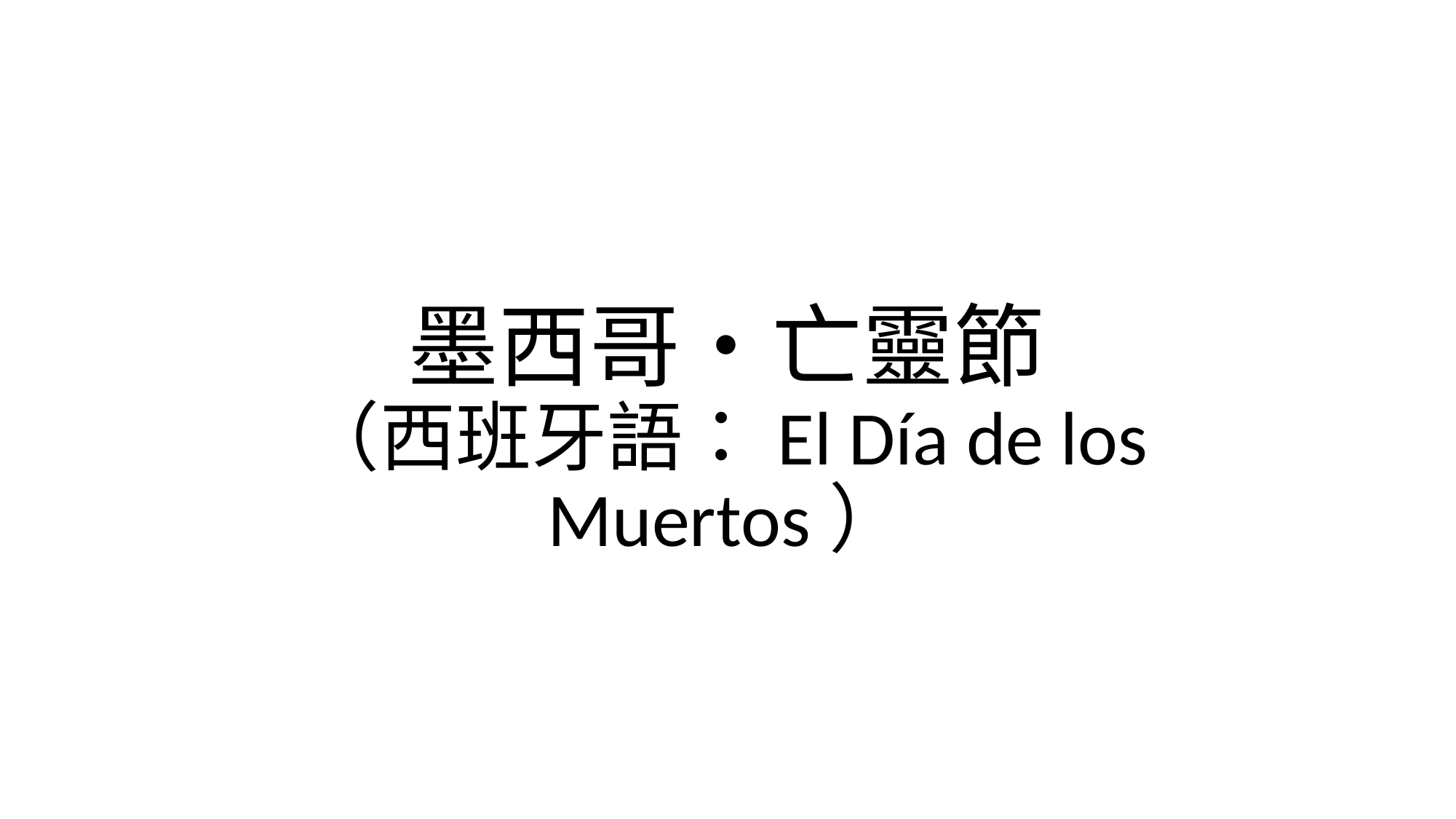

# 墨西哥‧亡靈節 （西班牙語：El Día de los Muertos）